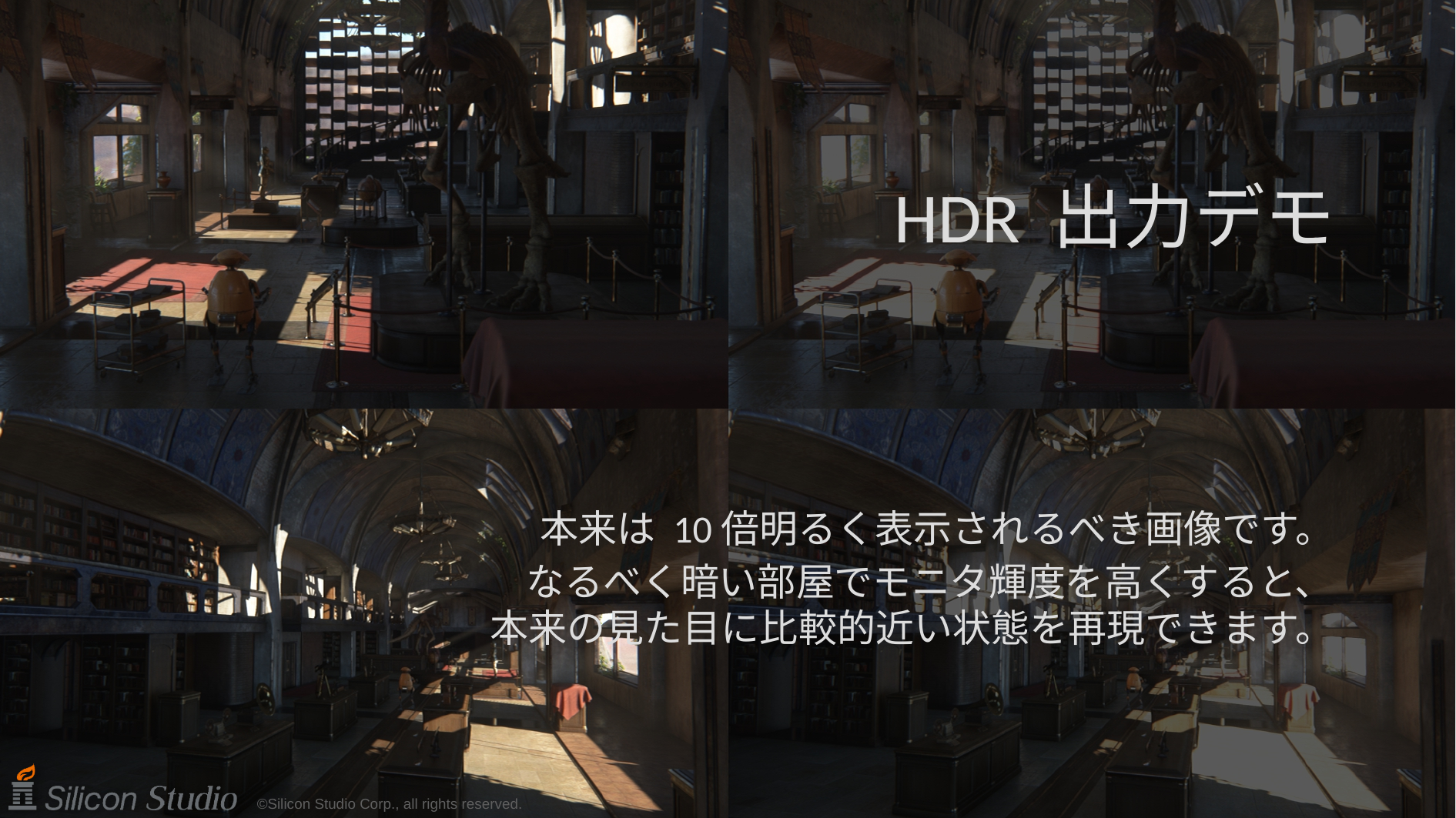

# HDR 出力デモ
本来は 10倍明るく表示されるべき画像です。
なるべく暗い部屋でモニタ輝度を高くすると、
本来の見た目に比較的近い状態を再現できます。